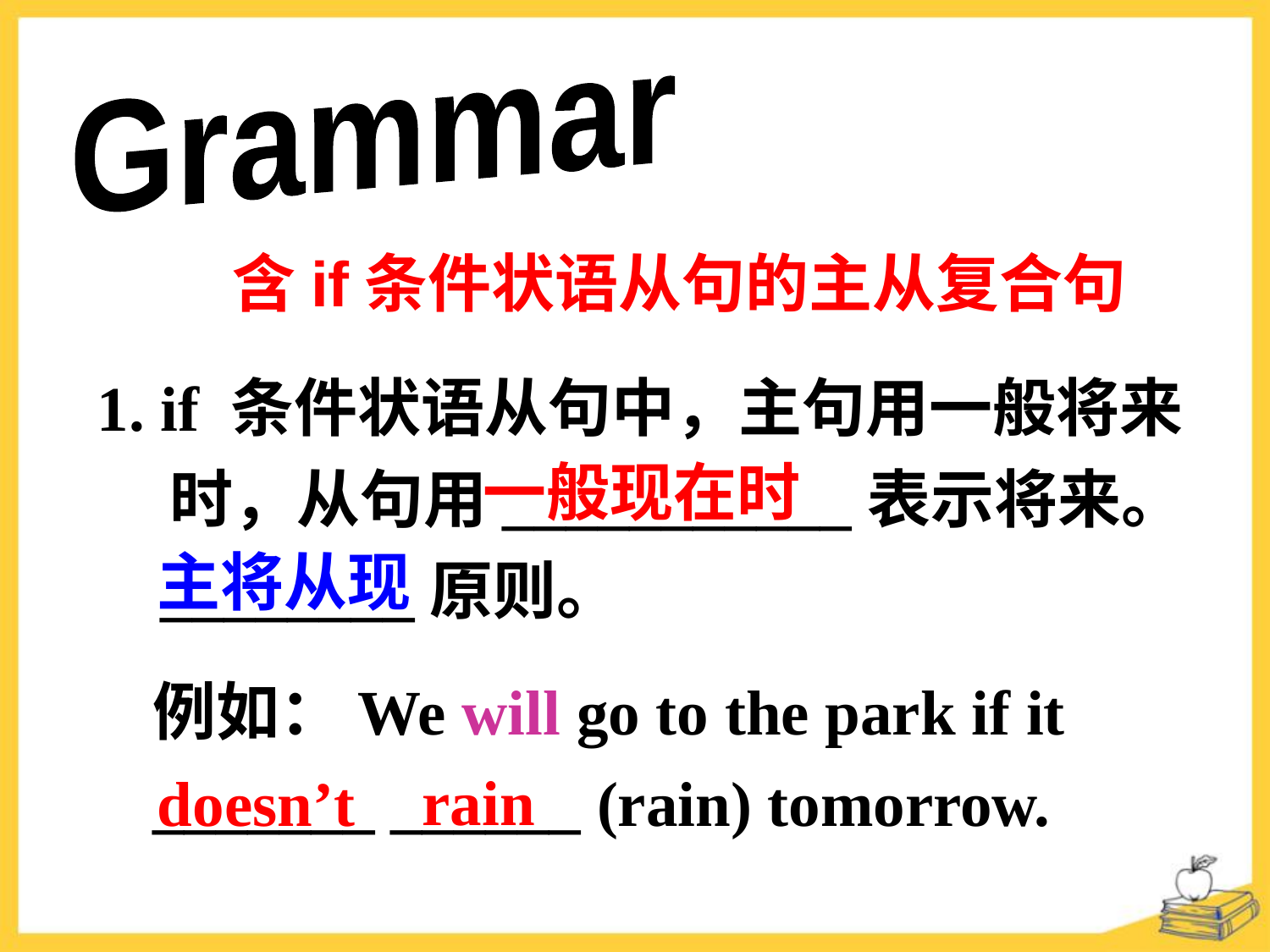

Grammar
 含if条件状语从句的主从复合句
1. if 条件状语从句中，主句用一般将来
    时，从句用___________表示将来。
    ________原则。
一般现在时
主将从现
例如：We will go to the park if it _______ ______ (rain) tomorrow.
rain
doesn’t